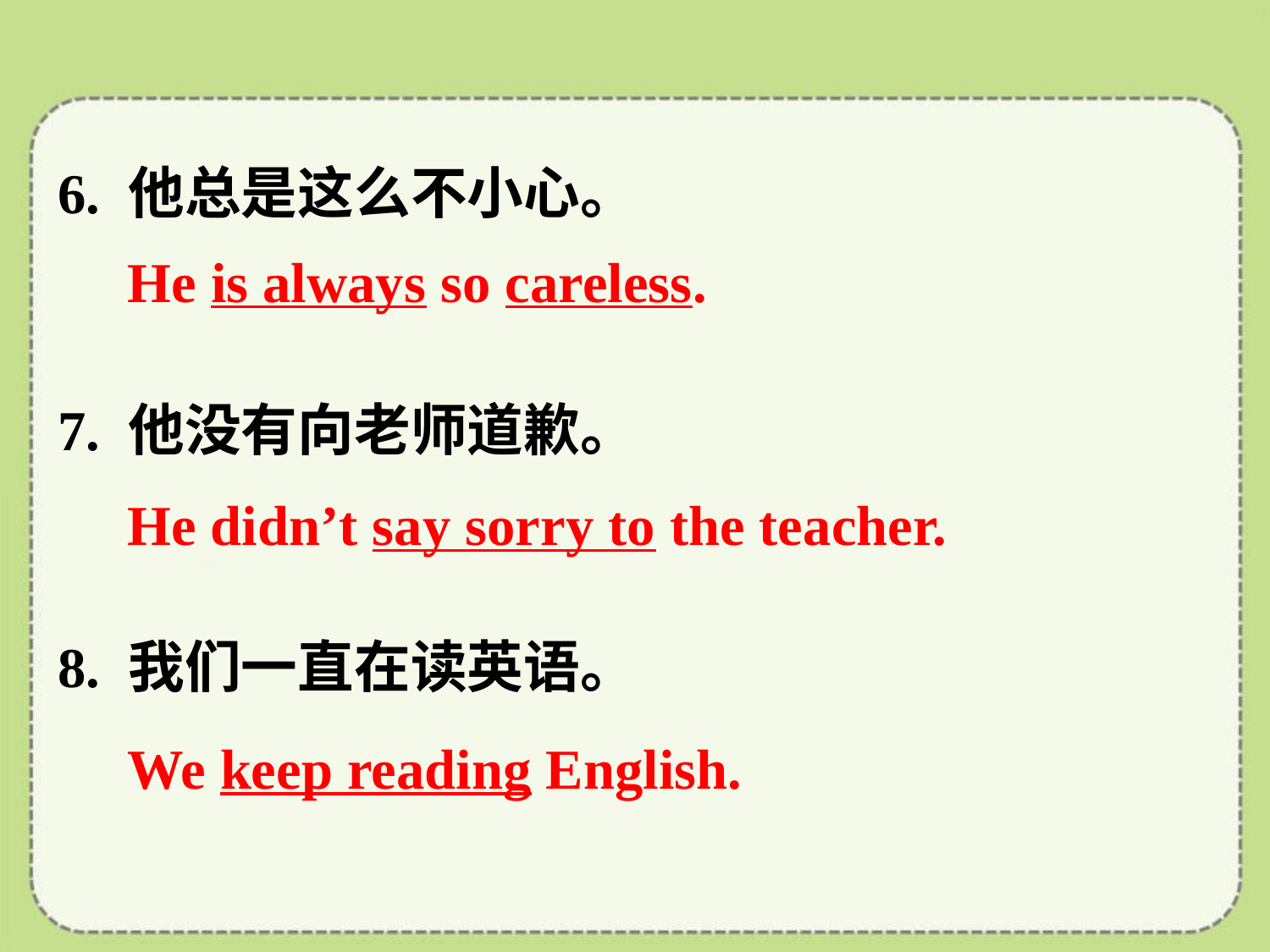

6. 他总是这么不小心。

7. 他没有向老师道歉。

8. 我们一直在读英语。

He is always so careless.

He didn’t say sorry to the teacher.

We keep reading English.